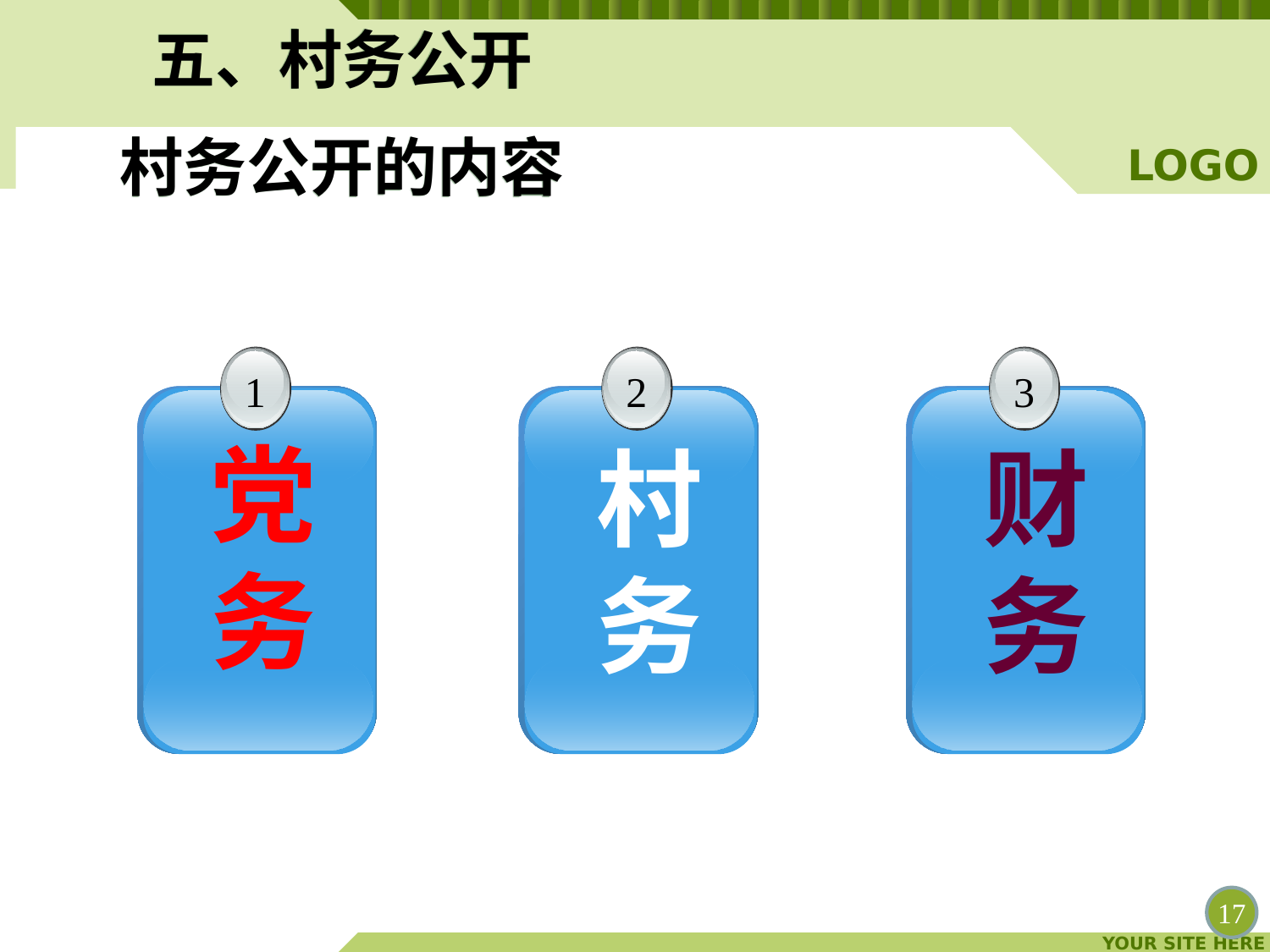

五、村务公开
村务公开的内容

1
党
务

2
村
务

3
财
务
17